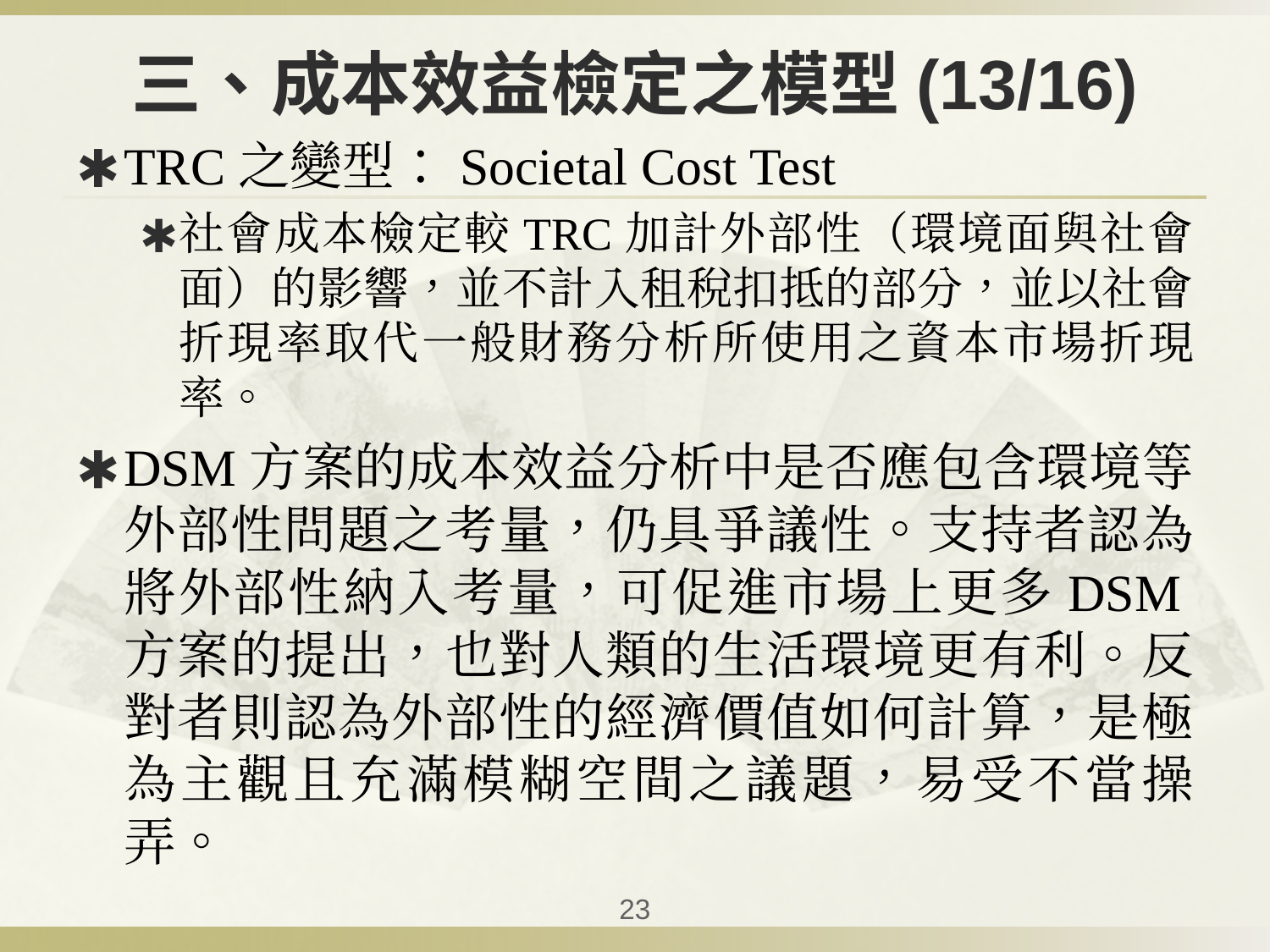

# 三、成本效益檢定之模型(13/16)
TRC之變型：Societal Cost Test
社會成本檢定較TRC加計外部性（環境面與社會面）的影響，並不計入租稅扣抵的部分，並以社會折現率取代一般財務分析所使用之資本市場折現率。
DSM方案的成本效益分析中是否應包含環境等外部性問題之考量，仍具爭議性。支持者認為將外部性納入考量，可促進市場上更多DSM方案的提出，也對人類的生活環境更有利。反對者則認為外部性的經濟價值如何計算，是極為主觀且充滿模糊空間之議題，易受不當操弄。
23